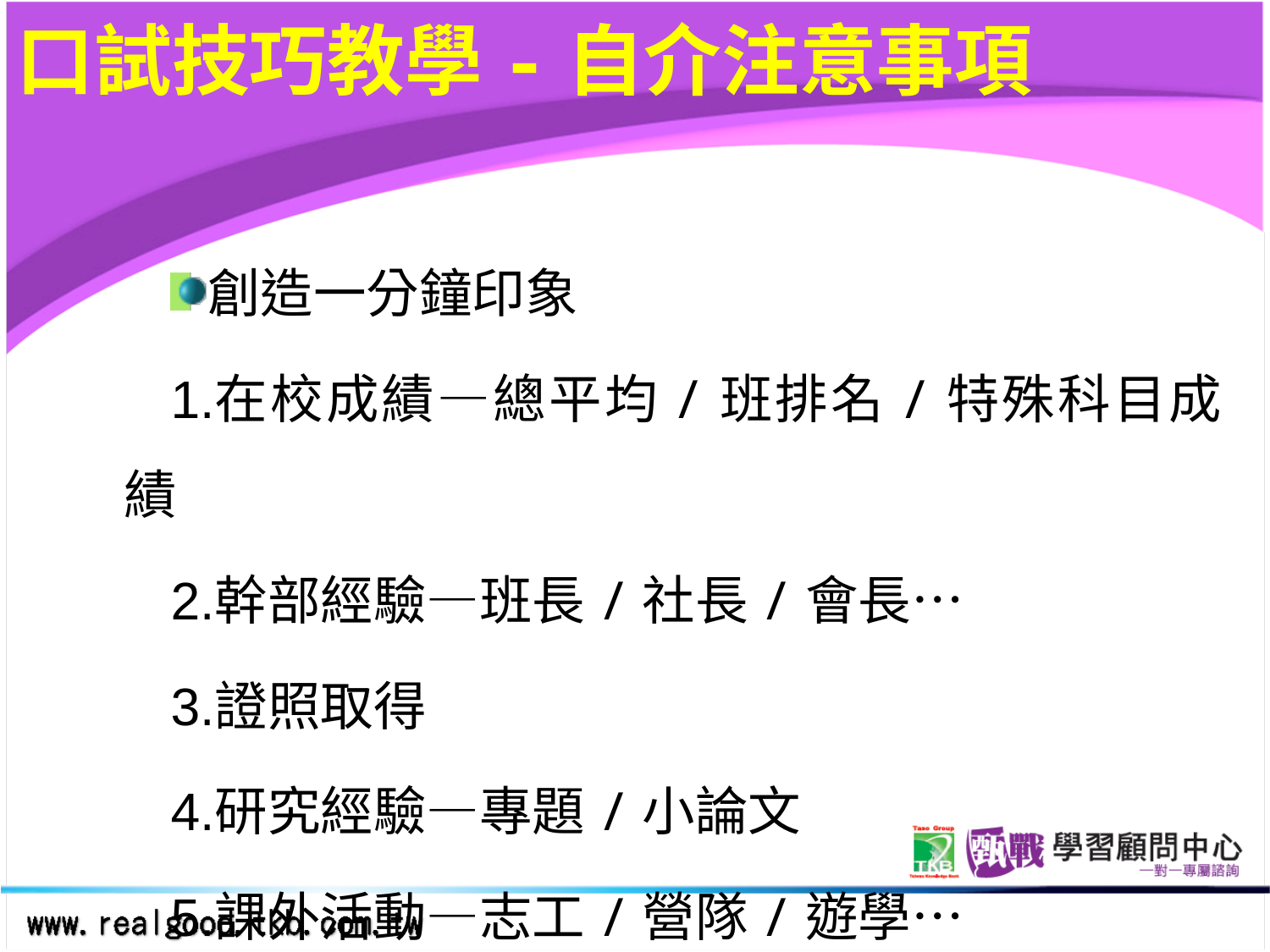

# 口試技巧教學-自介注意事項
創造一分鐘印象
在校成績—總平均/班排名/特殊科目成績
幹部經驗—班長/社長/會長…
證照取得
研究經驗—專題/小論文
課外活動—志工/營隊/遊學…